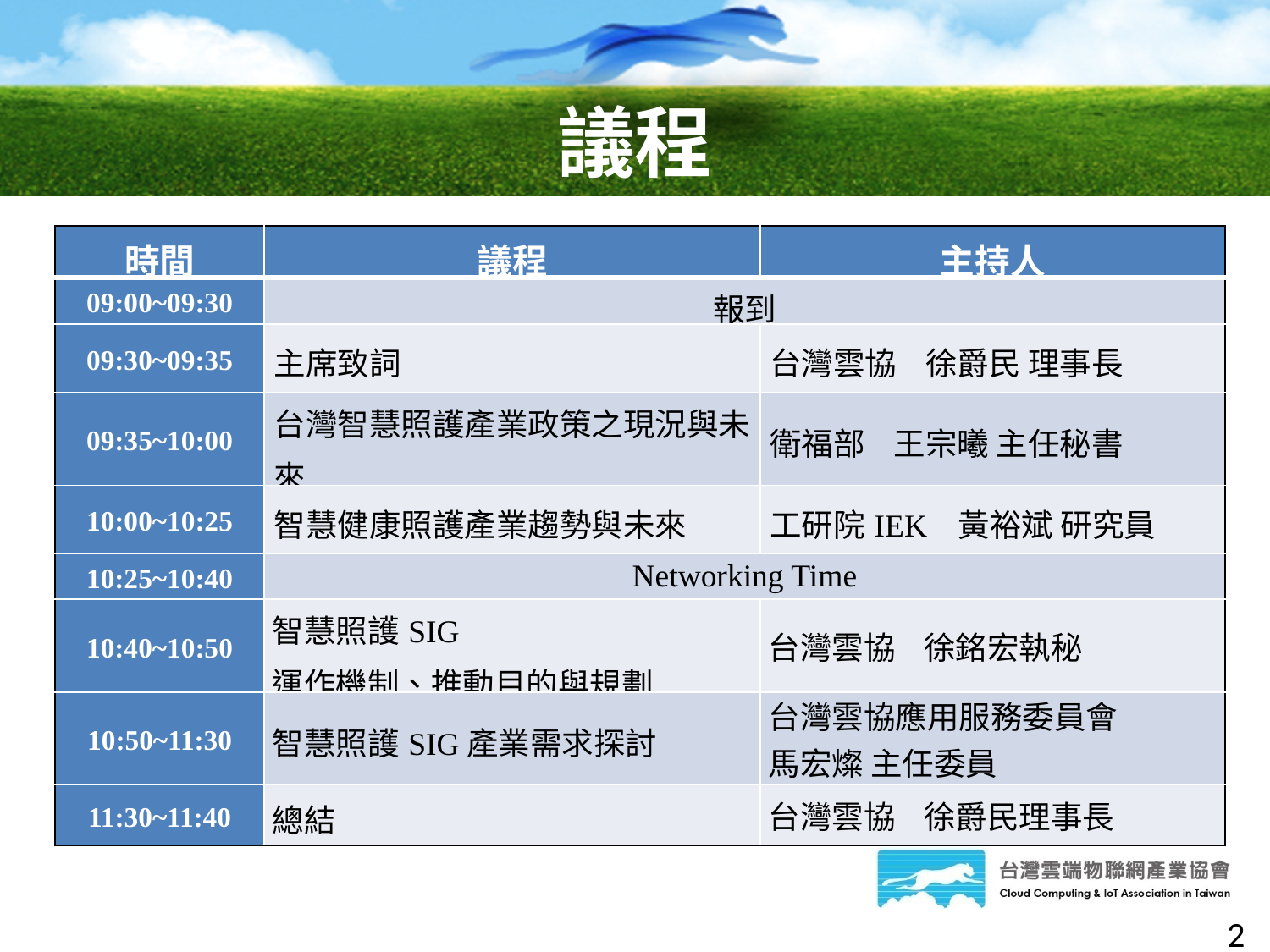

議程
| 時間 | 議程 | 主持人 |
| --- | --- | --- |
| 09:00~09:30 | 報到 |  |
| 09:30~09:35 | 主席致詞 | 台灣雲協 徐爵民 理事長 |
| 09:35~10:00 | 台灣智慧照護產業政策之現況與未來 | 衛福部 王宗曦 主任秘書 |
| 10:00~10:25 | 智慧健康照護產業趨勢與未來 | 工研院IEK 黃裕斌 研究員 |
| 10:25~10:40 | Networking Time |  |
| 10:40~10:50 | 智慧照護SIG 運作機制、推動目的與規劃 | 台灣雲協 徐銘宏執秘 |
| 10:50~11:30 | 智慧照護SIG產業需求探討 | 台灣雲協應用服務委員會 馬宏燦 主任委員 |
| 11:30~11:40 | 總結 | 台灣雲協 徐爵民理事長 |